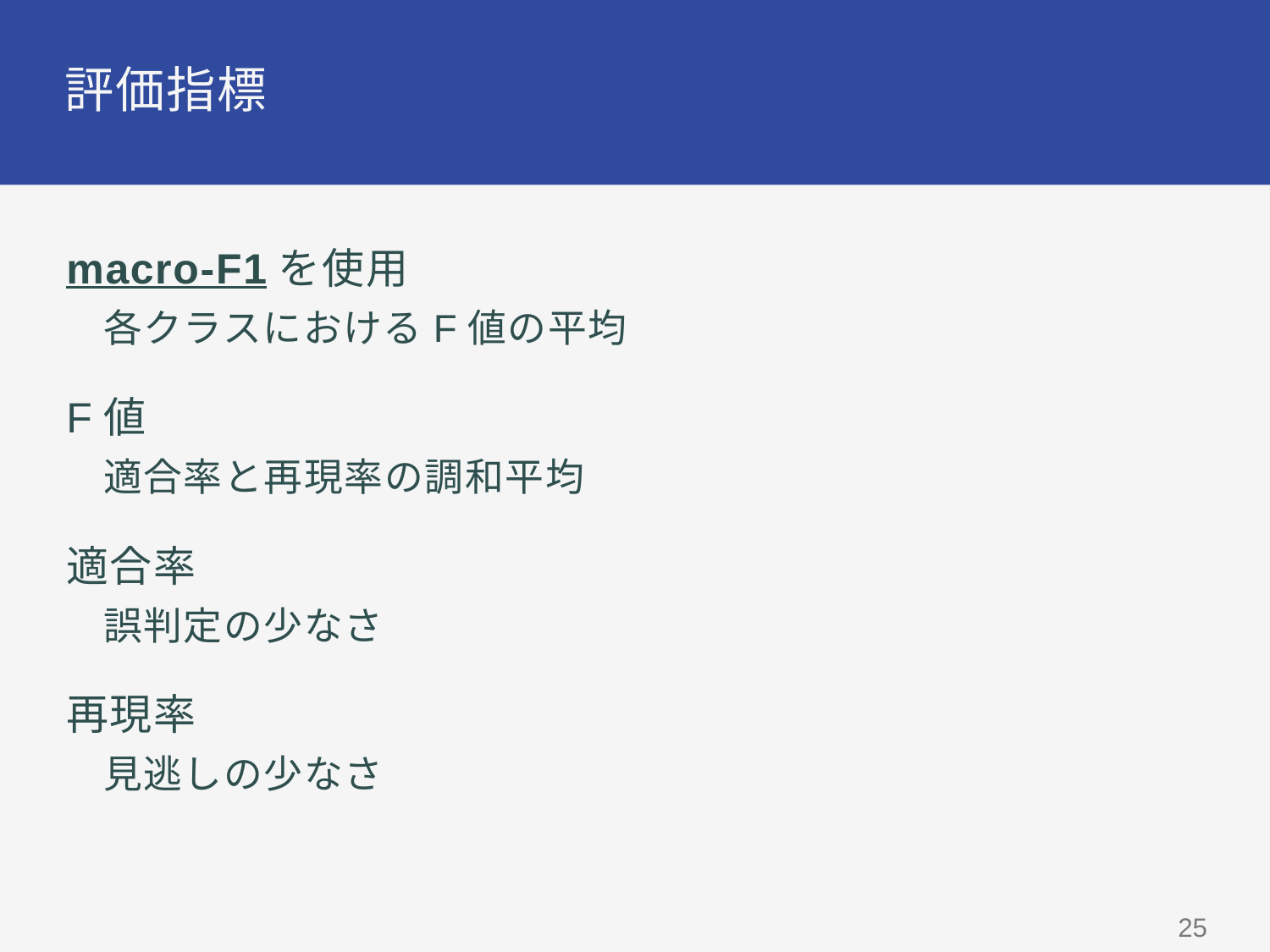

# 評価指標
macro-F1を使用
各クラスにおけるF値の平均

F値
適合率と再現率の調和平均

適合率
誤判定の少なさ

再現率
見逃しの少なさ
25